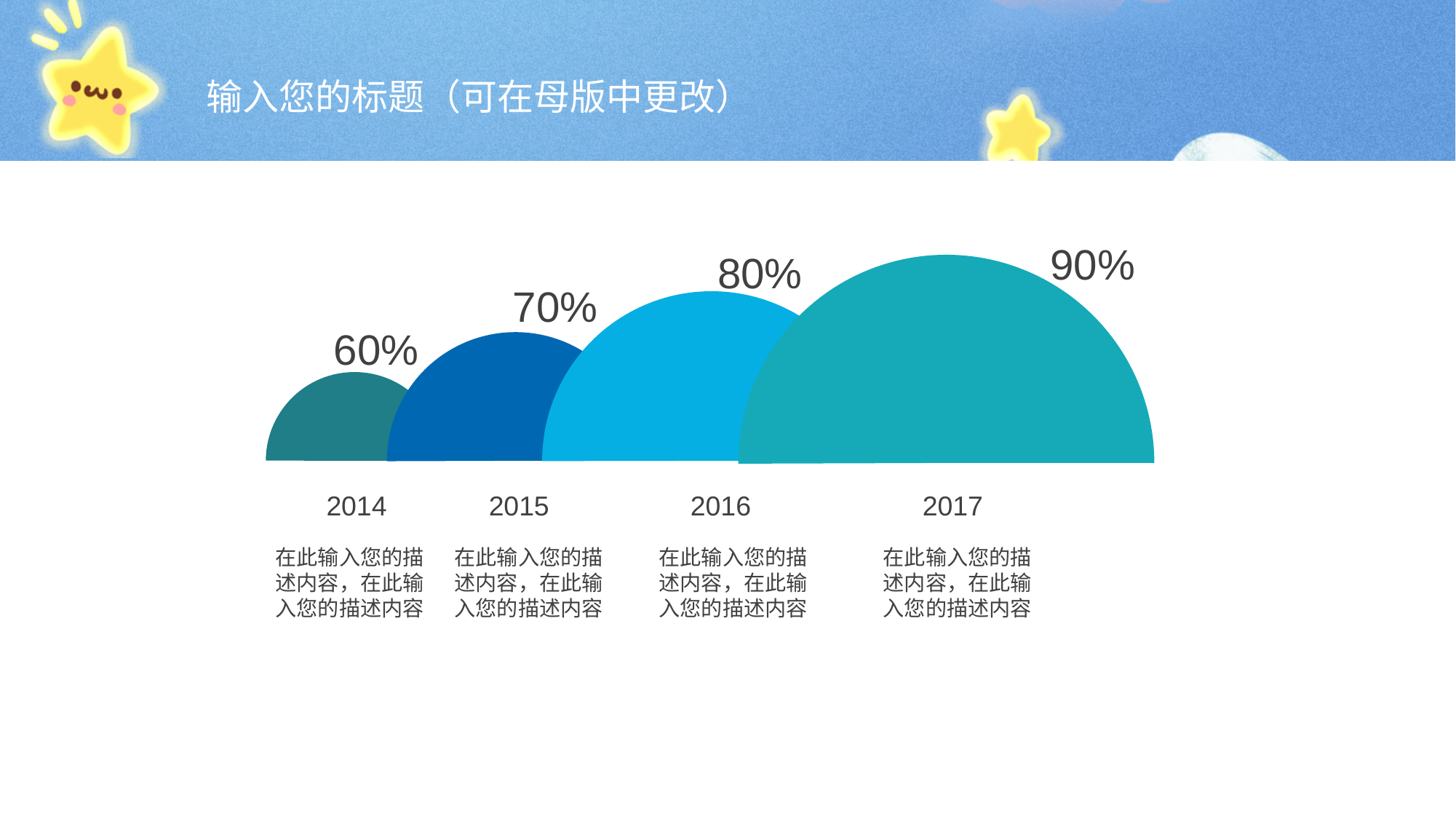

90%
80%

70%

60%

2014
2015
2016
2017
在此输入您的描述内容，在此输入您的描述内容
在此输入您的描述内容，在此输入您的描述内容
在此输入您的描述内容，在此输入您的描述内容
在此输入您的描述内容，在此输入您的描述内容